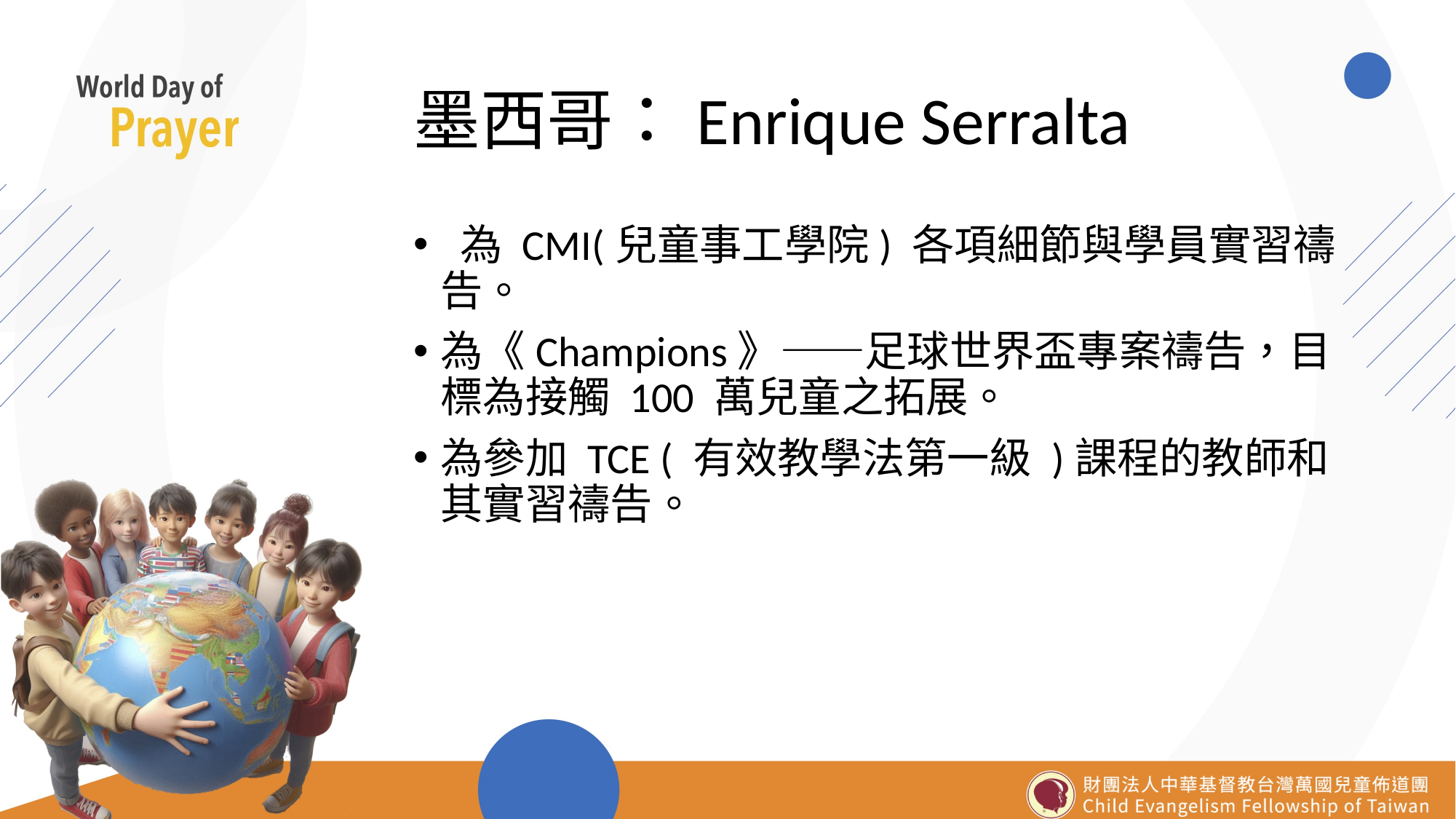

# 墨西哥：Enrique Serralta
 為 CMI(兒童事工學院) 各項細節與學員實習禱告。
為《Champions》——足球世界盃專案禱告，目標為接觸 100 萬兒童之拓展。
為參加 TCE ( 有效教學法第一級 )課程的教師和其實習禱告。